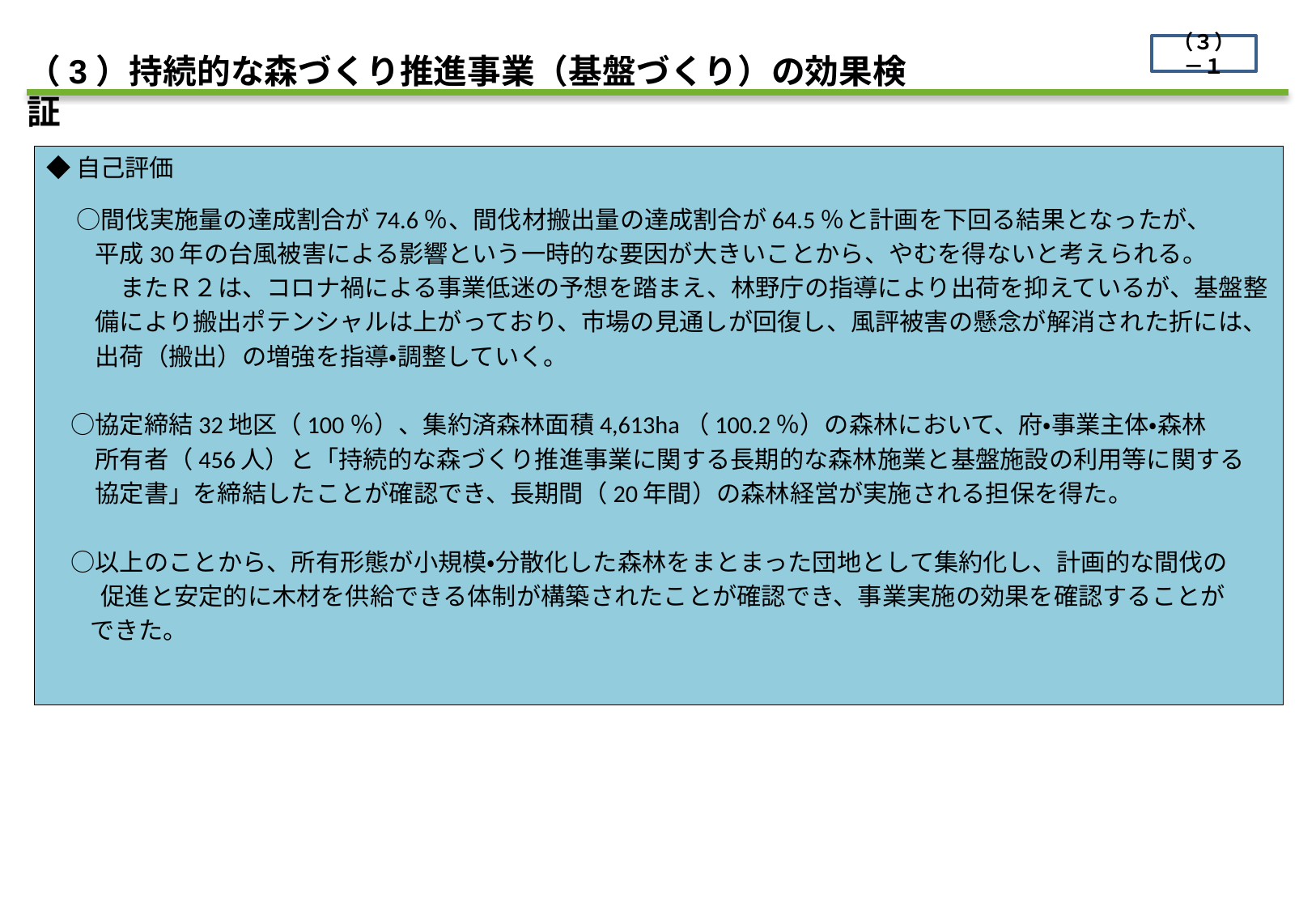

（３）－１
（3）持続的な森づくり推進事業（基盤づくり）の効果検証
◆自己評価

　 ○間伐実施量の達成割合が74.6％、間伐材搬出量の達成割合が64.5％と計画を下回る結果となったが、
　　平成30年の台風被害による影響という一時的な要因が大きいことから、やむを得ないと考えられる。
　　　またＲ２は、コロナ禍による事業低迷の予想を踏まえ、林野庁の指導により出荷を抑えているが、基盤整
　　備により搬出ポテンシャルは上がっており、市場の見通しが回復し、風評被害の懸念が解消された折には、
　　出荷（搬出）の増強を指導・調整していく。

　○協定締結32地区（100％）、集約済森林面積4,613ha（100.2％）の森林において、府・事業主体・森林
　　所有者（456人）と「持続的な森づくり推進事業に関する長期的な森林施業と基盤施設の利用等に関する
　　協定書」を締結したことが確認でき、長期間（20年間）の森林経営が実施される担保を得た。

　○以上のことから、所有形態が小規模・分散化した森林をまとまった団地として集約化し、計画的な間伐の
　　 促進と安定的に木材を供給できる体制が構築されたことが確認でき、事業実施の効果を確認することが
       できた。